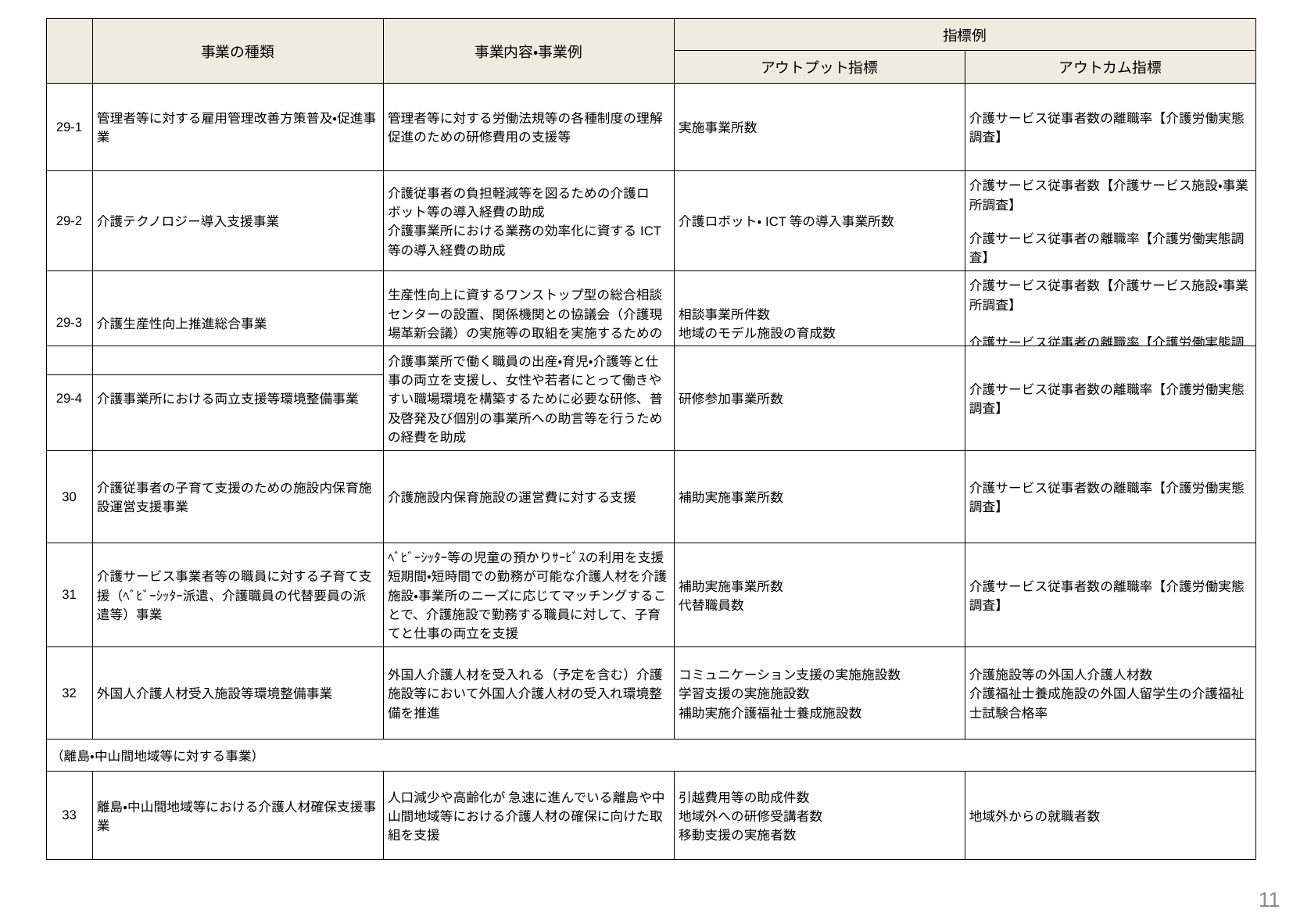

|  | 事業の種類 | 事業内容・事業例 | 指標例 |  |
| --- | --- | --- | --- | --- |
|  |  |  | アウトプット指標 | アウトカム指標 |
| 29-1 | 管理者等に対する雇用管理改善方策普及・促進事業 | 管理者等に対する労働法規等の各種制度の理解促進のための研修費用の支援等 | 実施事業所数 | 介護サービス従事者数の離職率【介護労働実態調査】 |
| 29-2 | 介護テクノロジー導入支援事業 | 介護従事者の負担軽減等を図るための介護ロボット等の導入経費の助成 介護事業所における業務の効率化に資するICT等の導入経費の助成 | 介護ロボット・ICT等の導入事業所数 | 介護サービス従事者数【介護サービス施設・事業所調査】 介護サービス従事者の離職率【介護労働実態調査】 |
| 29-3 | 介護生産性向上推進総合事業 | 生産性向上に資するワンストップ型の総合相談センターの設置、関係機関との協議会（介護現場革新会議）の実施等の取組を実施するための経費の助成 | 相談事業所件数 地域のモデル施設の育成数 | 介護サービス従事者数【介護サービス施設・事業所調査】 介護サービス従事者の離職率【介護労働実態調査】 |
| 29-4 | 介護事業所における両立支援等環境整備事業 | 介護事業所で働く職員の出産・育児・介護等と仕事の両立を支援し、女性や若者にとって働きやすい職場環境を構築するために必要な研修、普及啓発及び個別の事業所への助言等を行うための経費を助成 | 研修参加事業所数 | 介護サービス従事者数の離職率【介護労働実態調査】 |
| --- | --- | --- | --- | --- |
| 30 | 介護従事者の子育て支援のための施設内保育施設運営支援事業 | 介護施設内保育施設の運営費に対する支援 | 補助実施事業所数 | 介護サービス従事者数の離職率【介護労働実態調査】 |
| 31 | 介護サービス事業者等の職員に対する子育て支援（ﾍﾞﾋﾞｰｼｯﾀｰ派遣、介護職員の代替要員の派遣等）事業 | ﾍﾞﾋﾞｰｼｯﾀｰ等の児童の預かりｻｰﾋﾞｽの利用を支援 短期間・短時間での勤務が可能な介護人材を介護施設・事業所のニーズに応じてマッチングすることで、介護施設で勤務する職員に対して、子育てと仕事の両立を支援 | 補助実施事業所数 代替職員数 | 介護サービス従事者数の離職率【介護労働実態調査】 |
| 32 | 外国人介護人材受入施設等環境整備事業 | 外国人介護人材を受入れる（予定を含む）介護施設等において外国人介護人材の受入れ環境整備を推進 | コミュニケーション支援の実施施設数 学習支援の実施施設数 補助実施介護福祉士養成施設数 | 介護施設等の外国人介護人材数 介護福祉士養成施設の外国人留学生の介護福祉士試験合格率 |
| （離島・中山間地域等に対する事業） |  |  |  |  |
| 33 | 離島・中山間地域等における介護人材確保支援事業 | 人口減少や高齢化が 急速に進んでいる離島や中山間地域等における介護人材の確保に向けた取組を支援 | 引越費用等の助成件数 地域外への研修受講者数 移動支援の実施者数 | 地域外からの就職者数 |
11